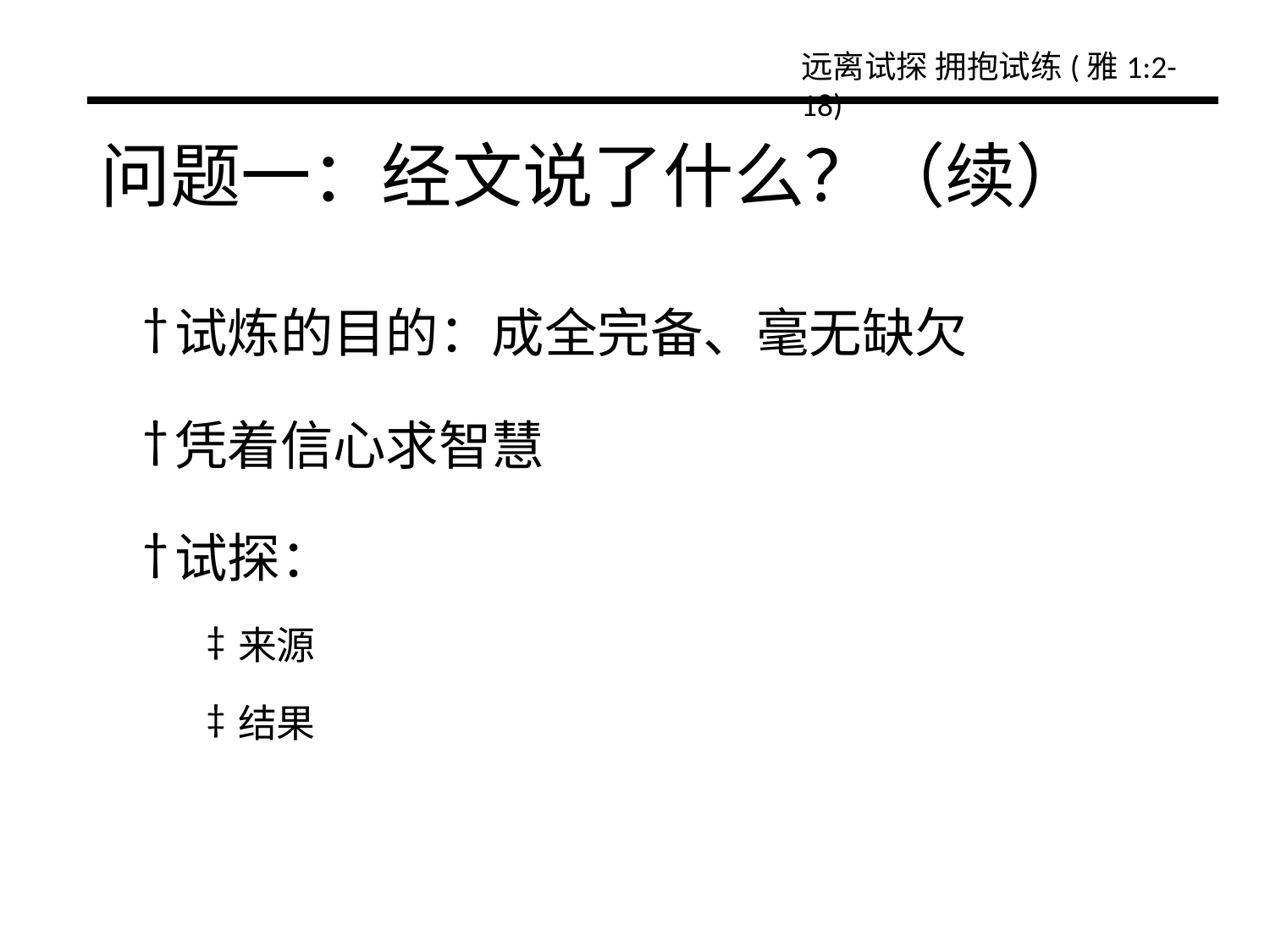

# 问题一：经文说了什么？（续）
试炼的目的：成全完备、毫无缺欠
凭着信心求智慧
试探：
来源
结果